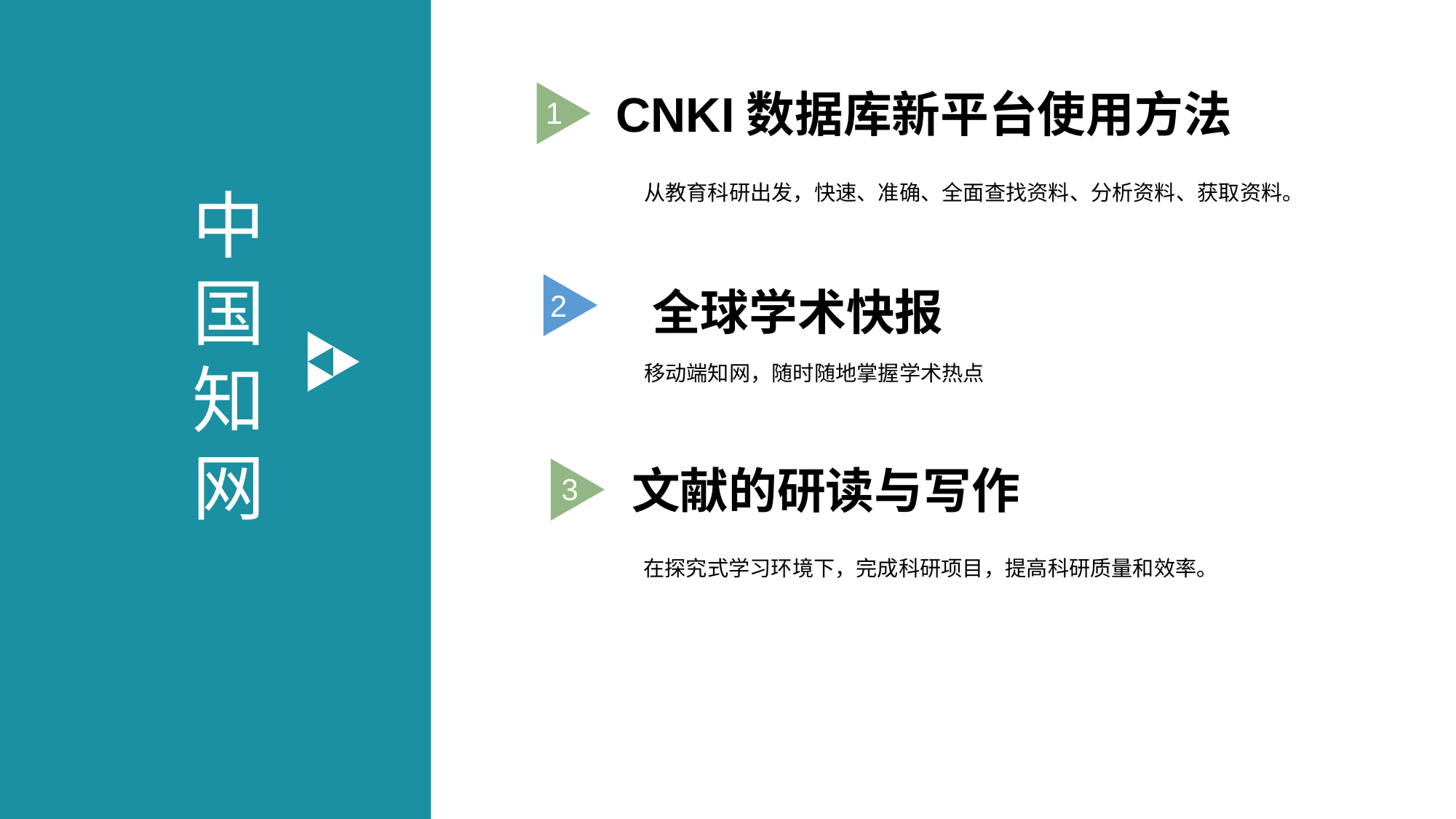

CNKI数据库新平台使用方法

1
中
国
知
网
从教育科研出发，快速、准确、全面查找资料、分析资料、获取资料。

全球学术快报

2

移动端知网，随时随地掌握学术热点
文献的研读与写作

3
在探究式学习环境下，完成科研项目，提高科研质量和效率。